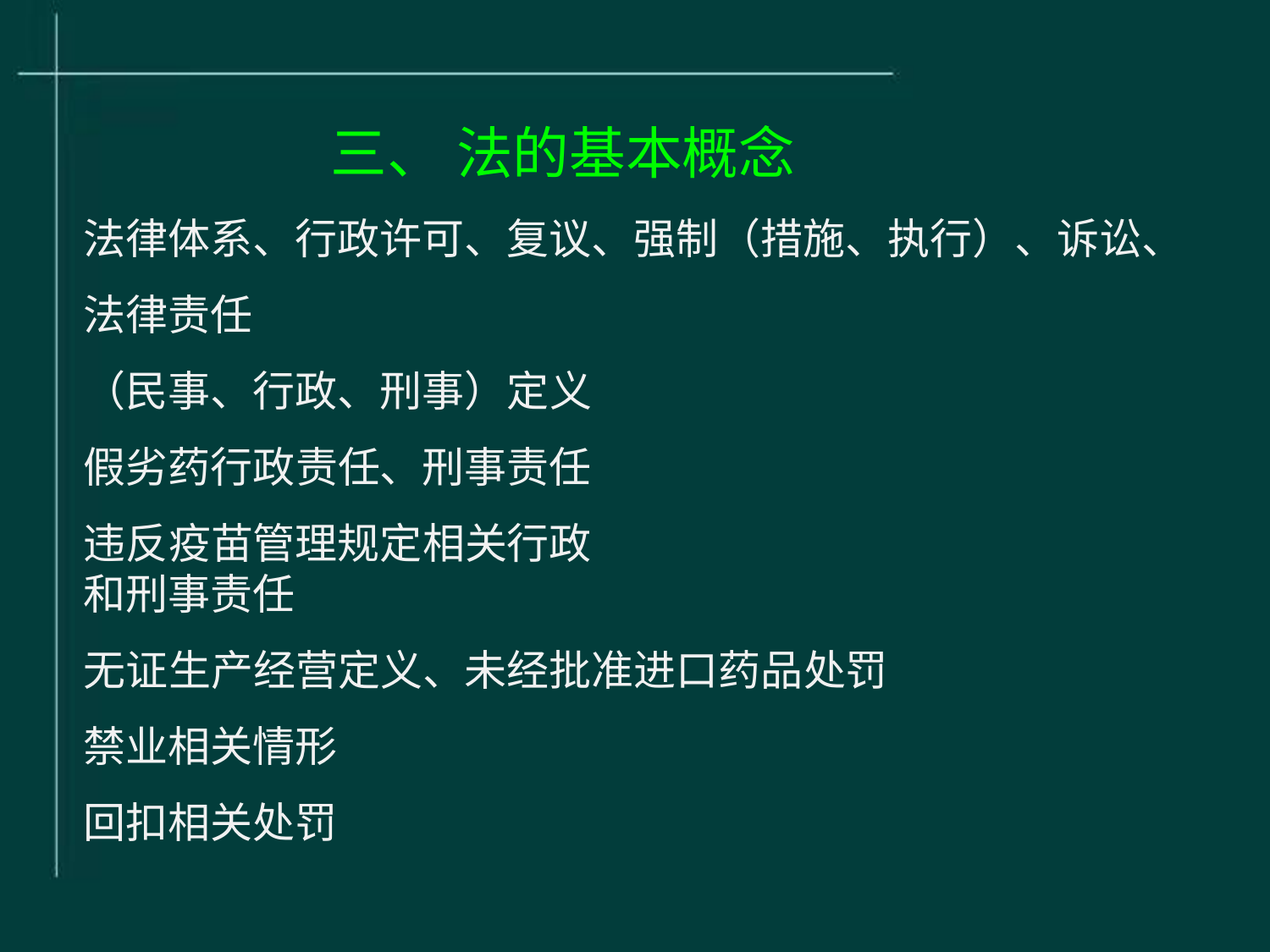

# 三、 法的基本概念
法律体系、行政许可、复议、强制（措施、执行）、诉讼、 法律责任
（民事、行政、刑事）定义 假劣药行政责任、刑事责任
违反疫苗管理规定相关行政和刑事责任
无证生产经营定义、未经批准进口药品处罚 禁业相关情形
回扣相关处罚